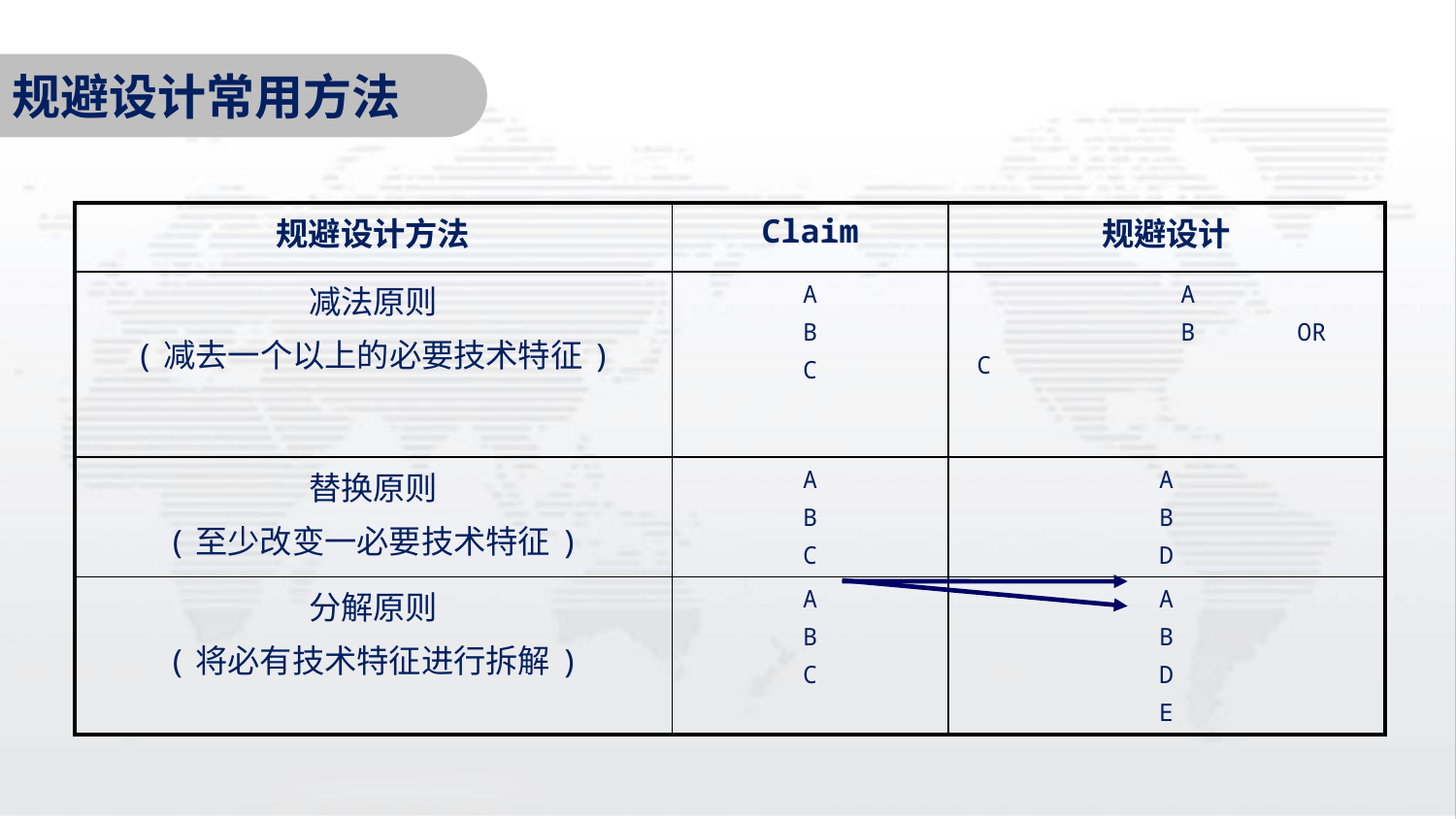

规避设计常用方法
| 规避设计方法 | Claim | 规避设计 |
| --- | --- | --- |
| 减法原则 (减去一个以上的必要技术特征) | A B C | A B OR C |
| 替换原则 (至少改变一必要技术特征) | A B C | A B D |
| 分解原则 (将必有技术特征进行拆解) | A B C | A B D E |